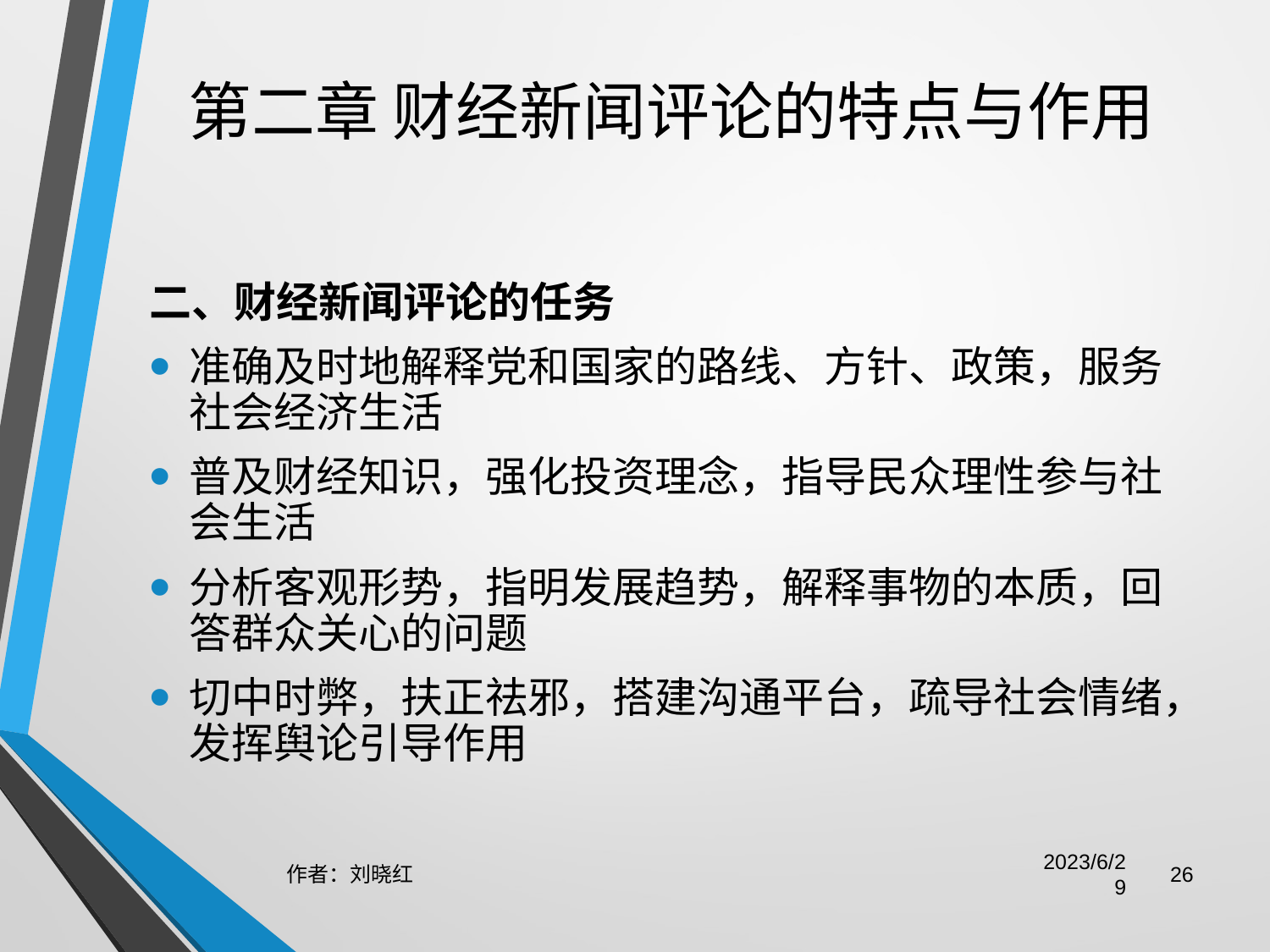

# 第二章 财经新闻评论的特点与作用
二、财经新闻评论的任务
准确及时地解释党和国家的路线、方针、政策，服务社会经济生活
普及财经知识，强化投资理念，指导民众理性参与社会生活
分析客观形势，指明发展趋势，解释事物的本质，回答群众关心的问题
切中时弊，扶正祛邪，搭建沟通平台，疏导社会情绪，发挥舆论引导作用
作者：刘晓红
2023/6/29
26